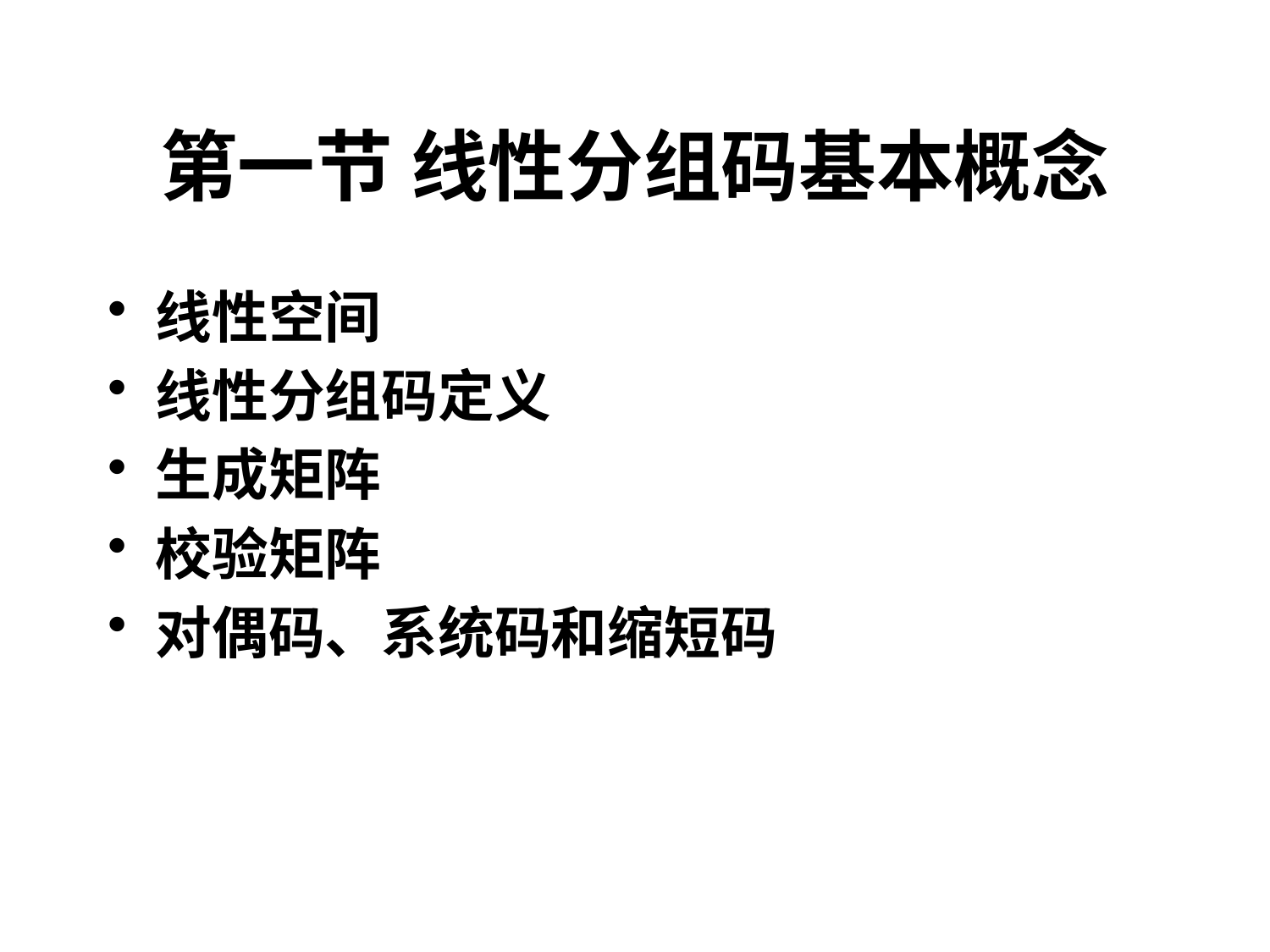

# 第一节 线性分组码基本概念
线性空间
线性分组码定义
生成矩阵
校验矩阵
对偶码、系统码和缩短码